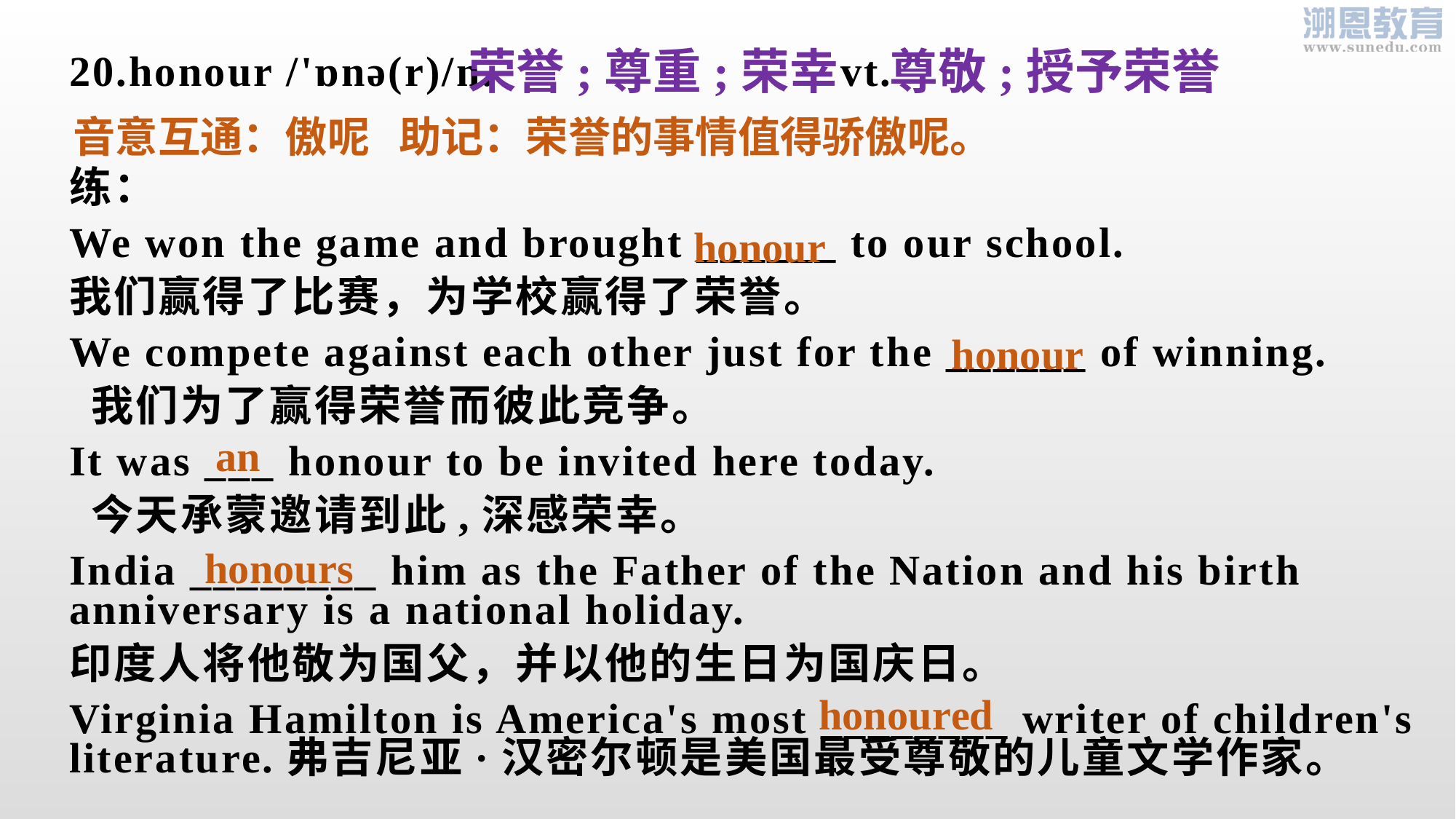

荣誉;尊重;荣幸
尊敬;授予荣誉
20.honour /'ɒnə(r)/n.                           vt.

练：
We won the game and brought ______ to our school.
我们赢得了比赛，为学校赢得了荣誉。
We compete against each other just for the ______ of winning.
 我们为了赢得荣誉而彼此竞争。
It was ___ honour to be invited here today.
 今天承蒙邀请到此,深感荣幸。
India ________ him as the Father of the Nation and his birth anniversary is a national holiday.
印度人将他敬为国父，并以他的生日为国庆日。
Virginia Hamilton is America's most ________ writer of children's literature.弗吉尼亚·汉密尔顿是美国最受尊敬的儿童文学作家。
音意互通：傲呢   助记：荣誉的事情值得骄傲呢。
honour
honour
an
honours
honoured